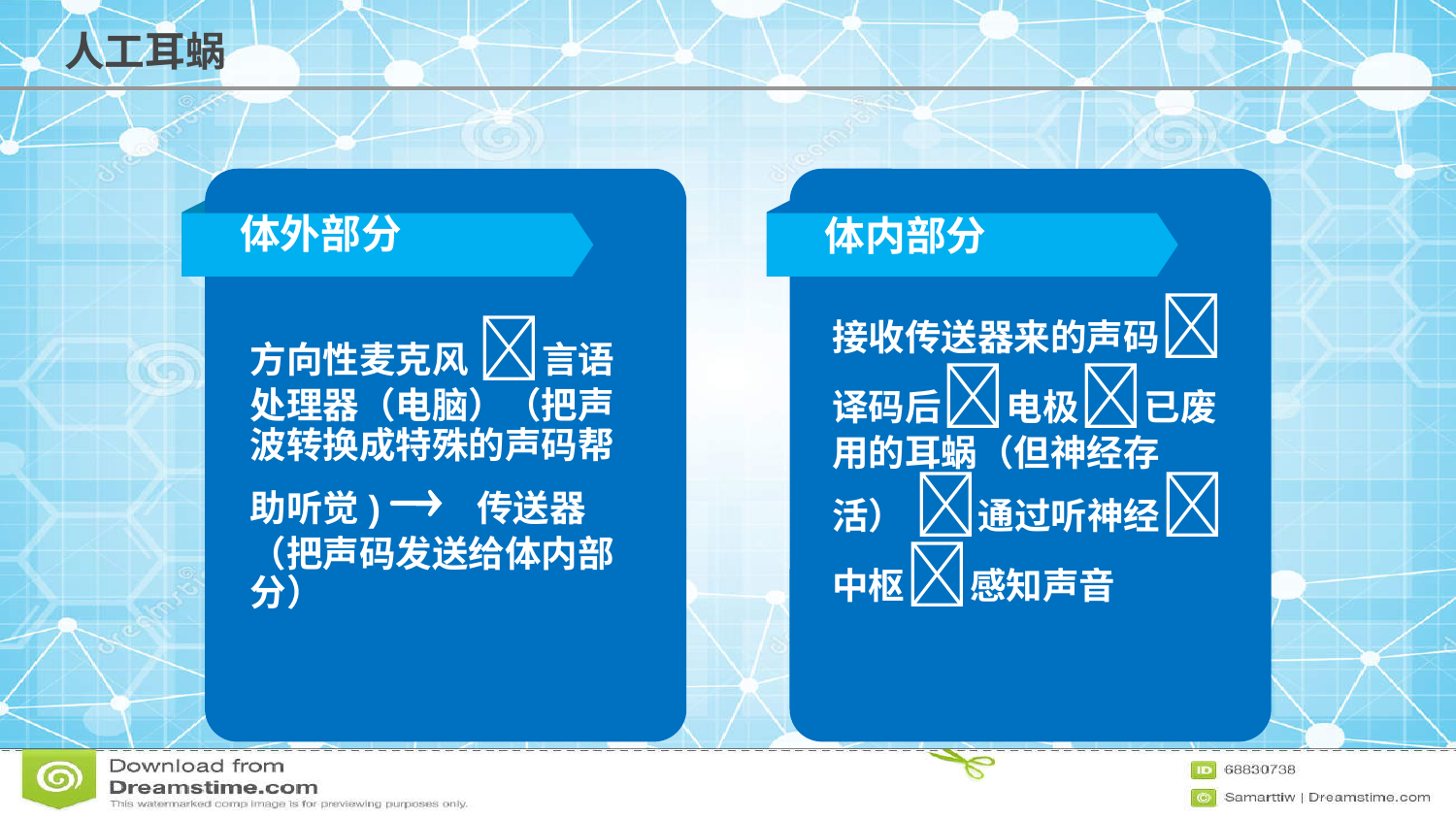

人工耳蜗

体外部分
体内部分

接收传送器来的声码→译码后→电极→已废用的耳蜗（但神经存活） →通过听神经→中枢→感知声音
方向性麦克风 →言语处理器（电脑）（把声波转换成特殊的声码帮助听觉) → 传送器（把声码发送给体内部分）